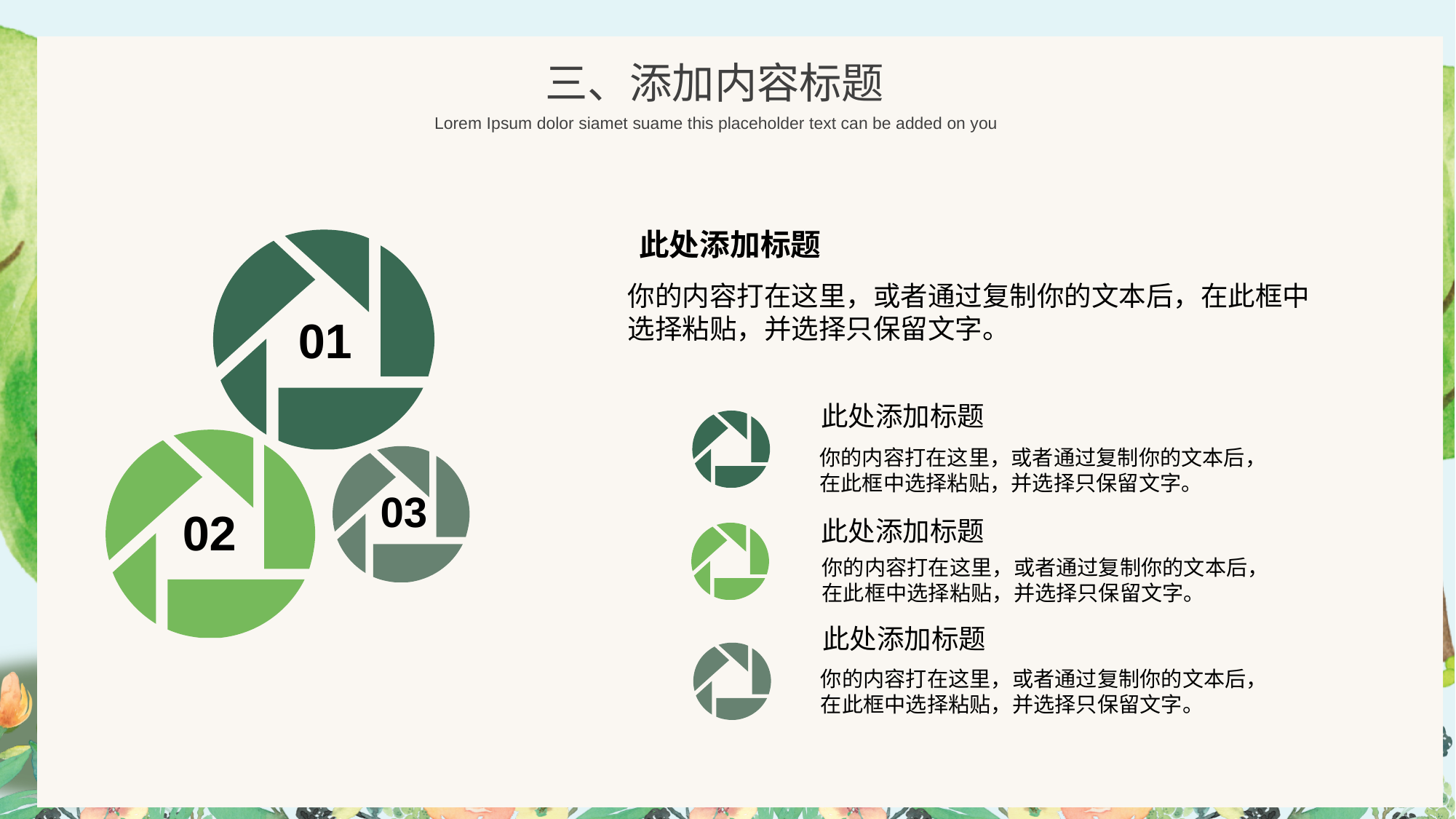

三、添加内容标题
Lorem Ipsum dolor siamet suame this placeholder text can be added on you
此处添加标题

你的内容打在这里，或者通过复制你的文本后，在此框中选择粘贴，并选择只保留文字。
01
此处添加标题

你的内容打在这里，或者通过复制你的文本后，在此框中选择粘贴，并选择只保留文字。

03
02
此处添加标题
你的内容打在这里，或者通过复制你的文本后，在此框中选择粘贴，并选择只保留文字。

此处添加标题
你的内容打在这里，或者通过复制你的文本后，在此框中选择粘贴，并选择只保留文字。